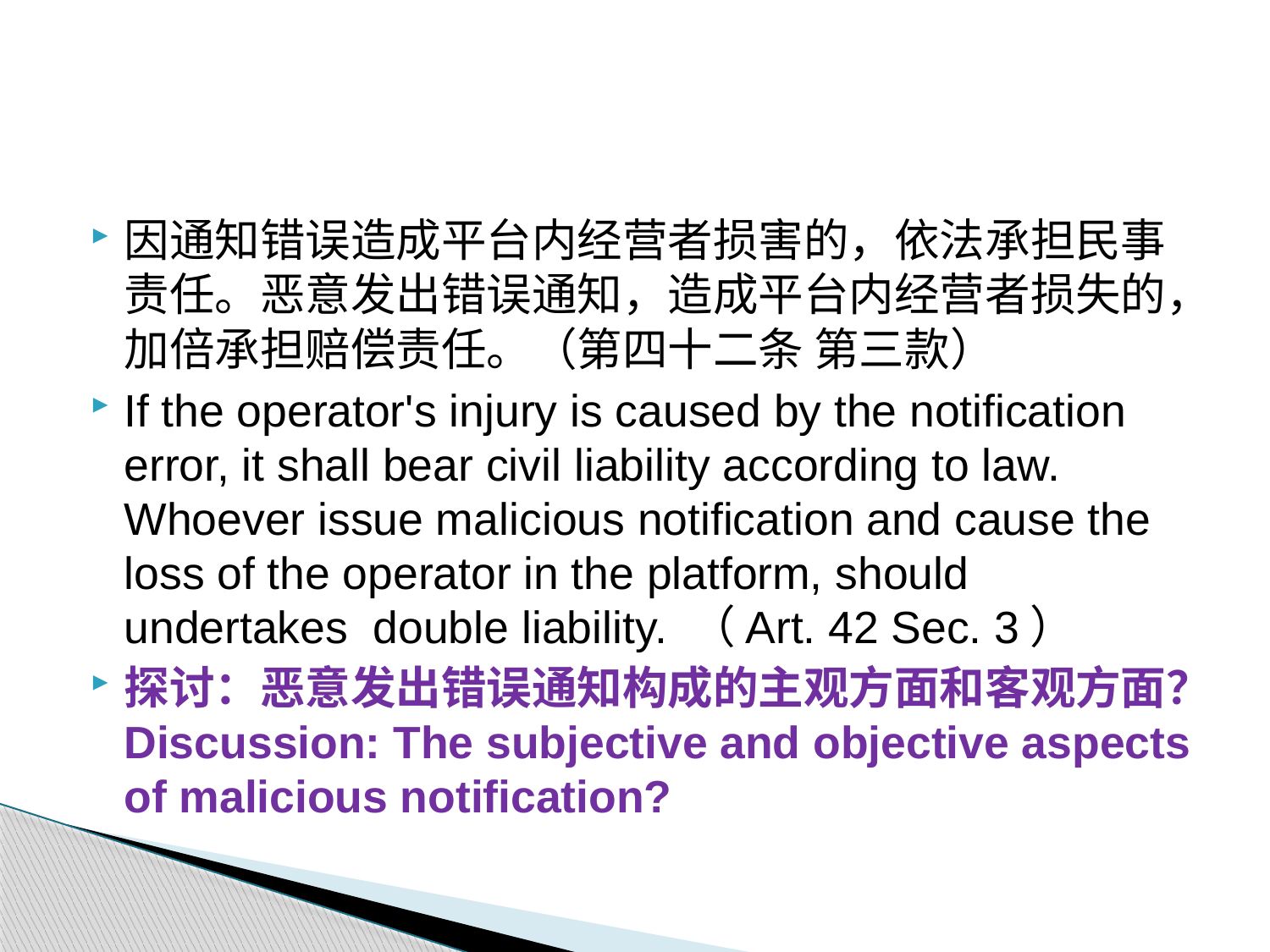

#
因通知错误造成平台内经营者损害的，依法承担民事责任。恶意发出错误通知，造成平台内经营者损失的，加倍承担赔偿责任。（第四十二条 第三款）
If the operator's injury is caused by the notification error, it shall bear civil liability according to law. Whoever issue malicious notification and cause the loss of the operator in the platform, should undertakes  double liability. （Art. 42 Sec. 3）
探讨：恶意发出错误通知构成的主观方面和客观方面？Discussion: The subjective and objective aspects of malicious notification?